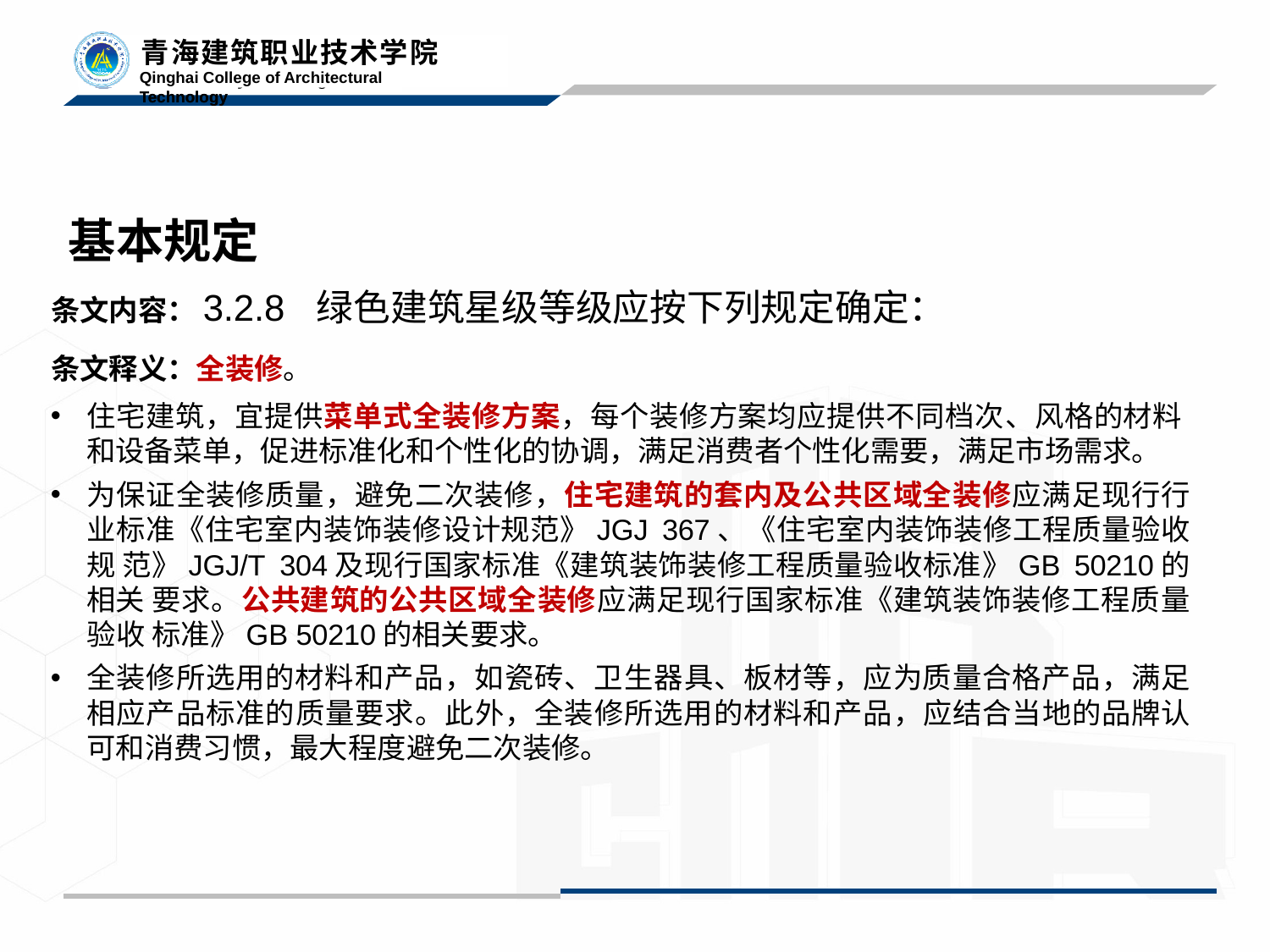

# 基本规定
条文内容：3.2.8
条文释义：全装修。
绿色建筑星级等级应按下列规定确定：
住宅建筑，宜提供菜单式全装修方案，每个装修方案均应提供不同档次、风格的材料
和设备菜单，促进标准化和个性化的协调，满足消费者个性化需要，满足市场需求。
为保证全装修质量，避免二次装修，住宅建筑的套内及公共区域全装修应满足现行行 业标准《住宅室内装饰装修设计规范》JGJ 367、《住宅室内装饰装修工程质量验收规 范》JGJ/T 304及现行国家标准《建筑装饰装修工程质量验收标准》GB 50210的相关 要求。公共建筑的公共区域全装修应满足现行国家标准《建筑装饰装修工程质量验收 标准》GB 50210的相关要求。
全装修所选用的材料和产品，如瓷砖、卫生器具、板材等，应为质量合格产品，满足 相应产品标准的质量要求。此外，全装修所选用的材料和产品，应结合当地的品牌认 可和消费习惯，最大程度避免二次装修。